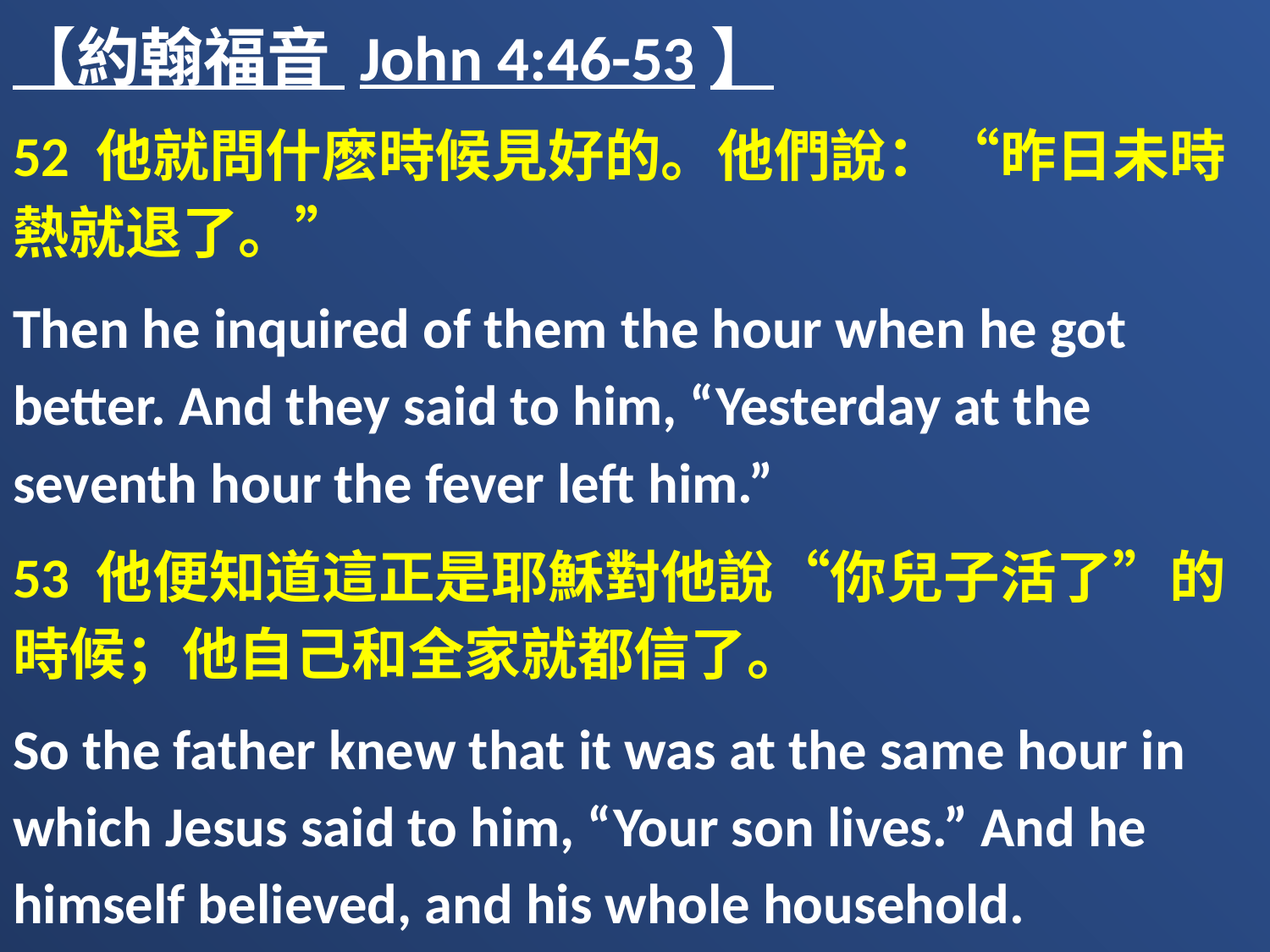

【約翰福音 John 4:46-53】
52 他就問什麽時候見好的。他們說：“昨日未時熱就退了。”
Then he inquired of them the hour when he got better. And they said to him, “Yesterday at the seventh hour the fever left him.”
53 他便知道這正是耶穌對他說“你兒子活了”的時候；他自己和全家就都信了。
So the father knew that it was at the same hour in which Jesus said to him, “Your son lives.” And he himself believed, and his whole household.